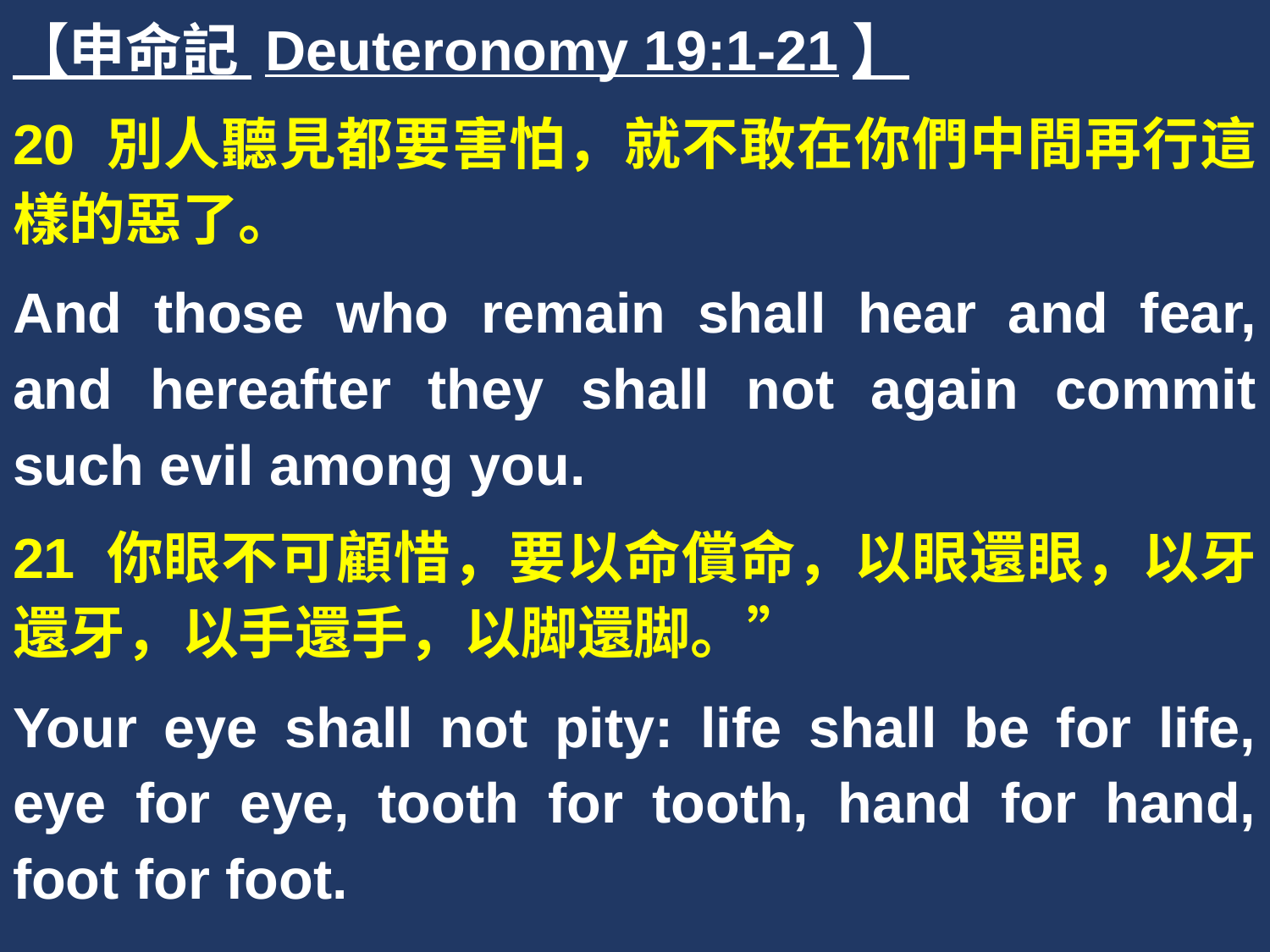

【申命記 Deuteronomy 19:1-21】
20 別人聽見都要害怕，就不敢在你們中間再行這樣的惡了。
And those who remain shall hear and fear, and hereafter they shall not again commit such evil among you.
21 你眼不可顧惜，要以命償命，以眼還眼，以牙還牙，以手還手，以脚還脚。”
Your eye shall not pity: life shall be for life, eye for eye, tooth for tooth, hand for hand, foot for foot.